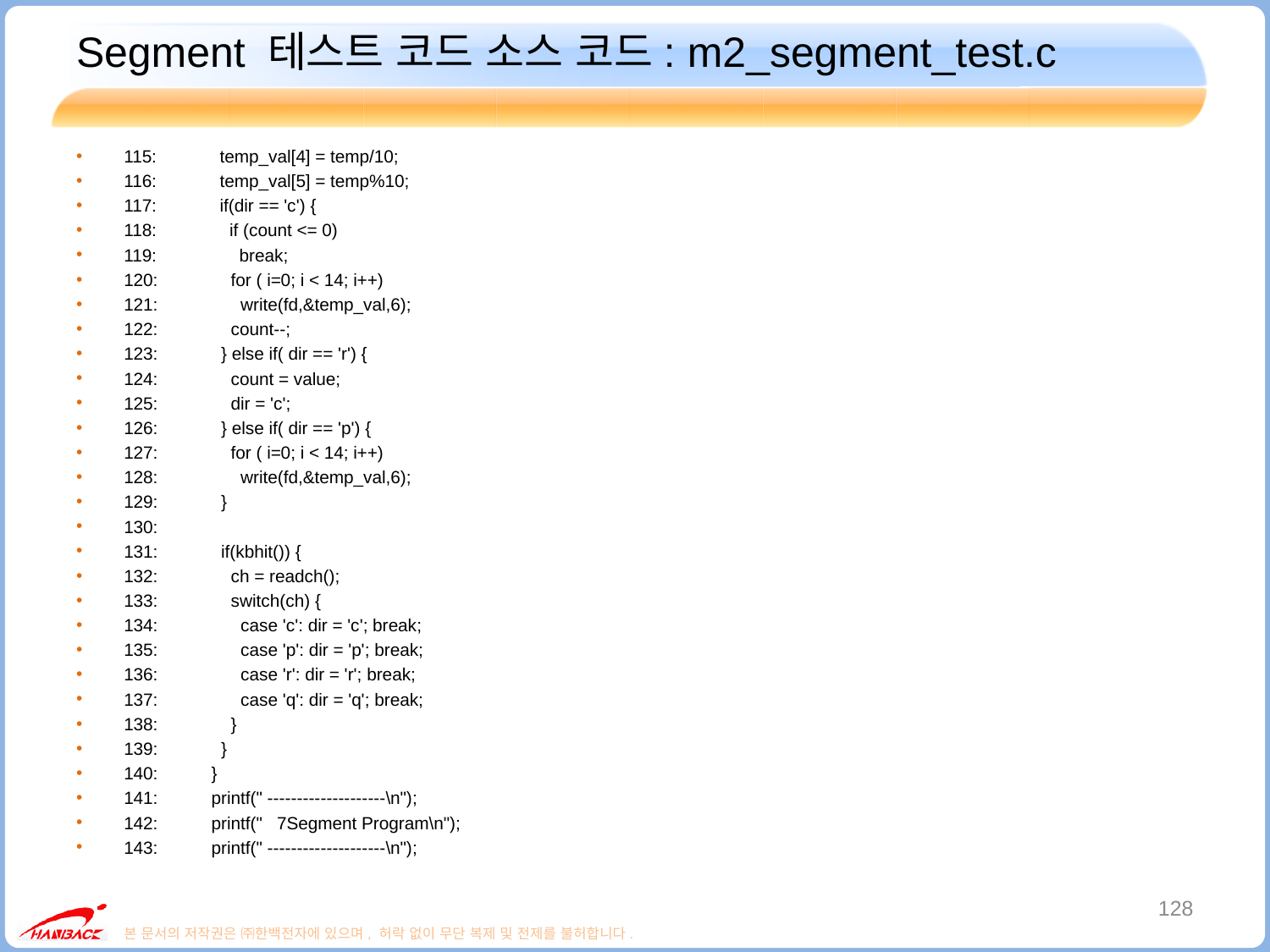

# Segment 테스트 코드 소스 코드: m2_segment_test.c
115:             temp_val[4] = temp/10;
116:             temp_val[5] = temp%10;
117:             if(dir == 'c') {
118:               if (count <= 0)
119:                 break;
120:               for ( i=0; i < 14; i++)
121:                 write(fd,&temp_val,6);
122:               count--;
123:             } else if( dir == 'r') {
124:               count = value;
125:               dir = 'c';
126:             } else if( dir == 'p') {
127:               for ( i=0; i < 14; i++)
128:                 write(fd,&temp_val,6);
129:             }
130:
131:             if(kbhit()) {
132:               ch = readch();
133:               switch(ch) {
134:                 case 'c': dir = 'c'; break;
135:                 case 'p': dir = 'p'; break;
136:                 case 'r': dir = 'r'; break;
137:                 case 'q': dir = 'q'; break;
138:               }
139:             }
140:           }
141:           printf(" --------------------\n");
142:           printf("   7Segment Program\n");
143:           printf(" --------------------\n");
128